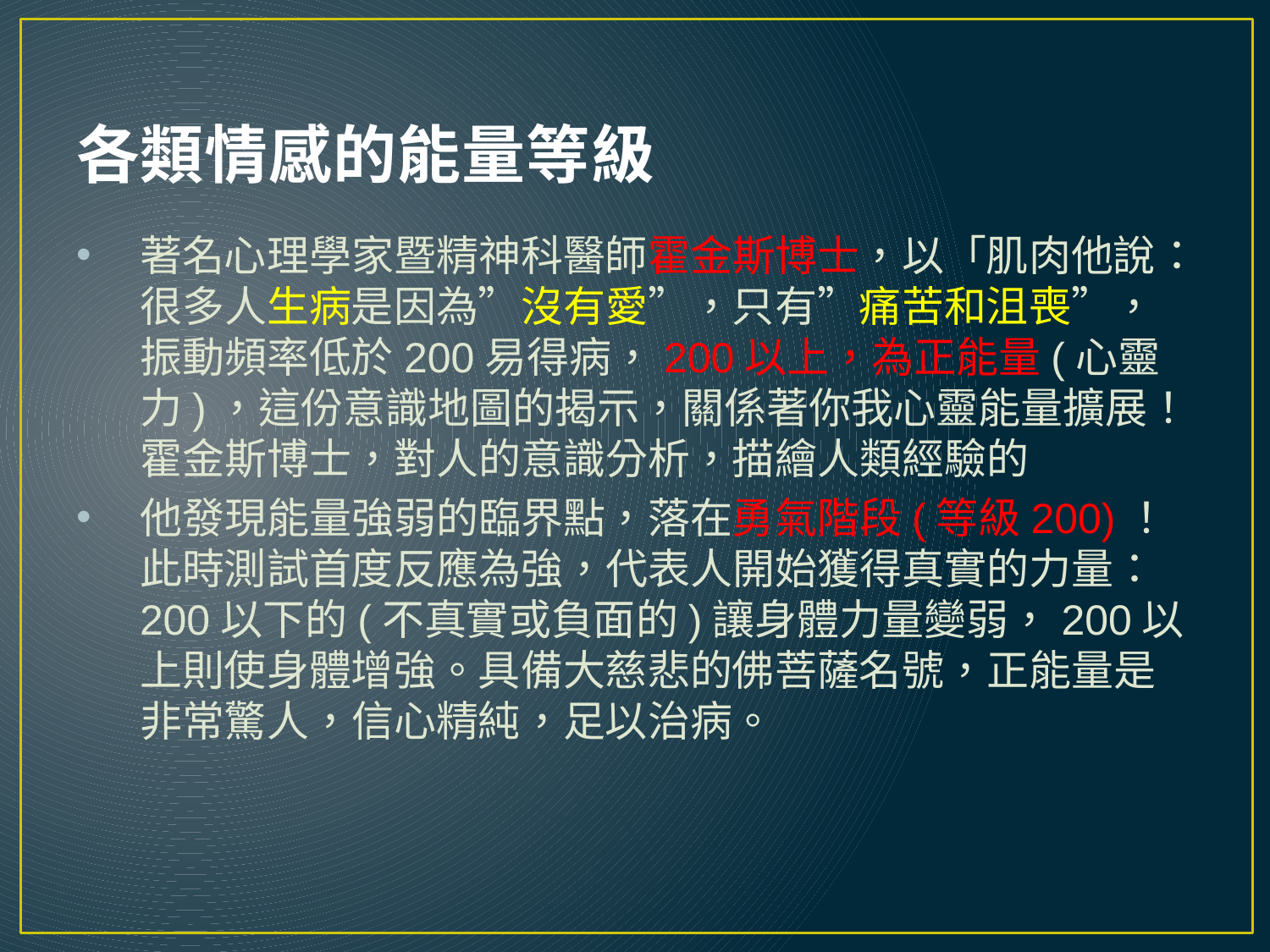

# 各類情感的能量等級
著名心理學家暨精神科醫師霍金斯博士，以「肌肉他說：很多人生病是因為”沒有愛”，只有”痛苦和沮喪”，振動頻率低於200易得病，200以上，為正能量(心靈力)，這份意識地圖的揭示，關係著你我心靈能量擴展！霍金斯博士，對人的意識分析，描繪人類經驗的
他發現能量強弱的臨界點，落在勇氣階段(等級200)！此時測試首度反應為強，代表人開始獲得真實的力量：200以下的(不真實或負面的)讓身體力量變弱，200以上則使身體增強。具備大慈悲的佛菩薩名號，正能量是非常驚人，信心精純，足以治病。